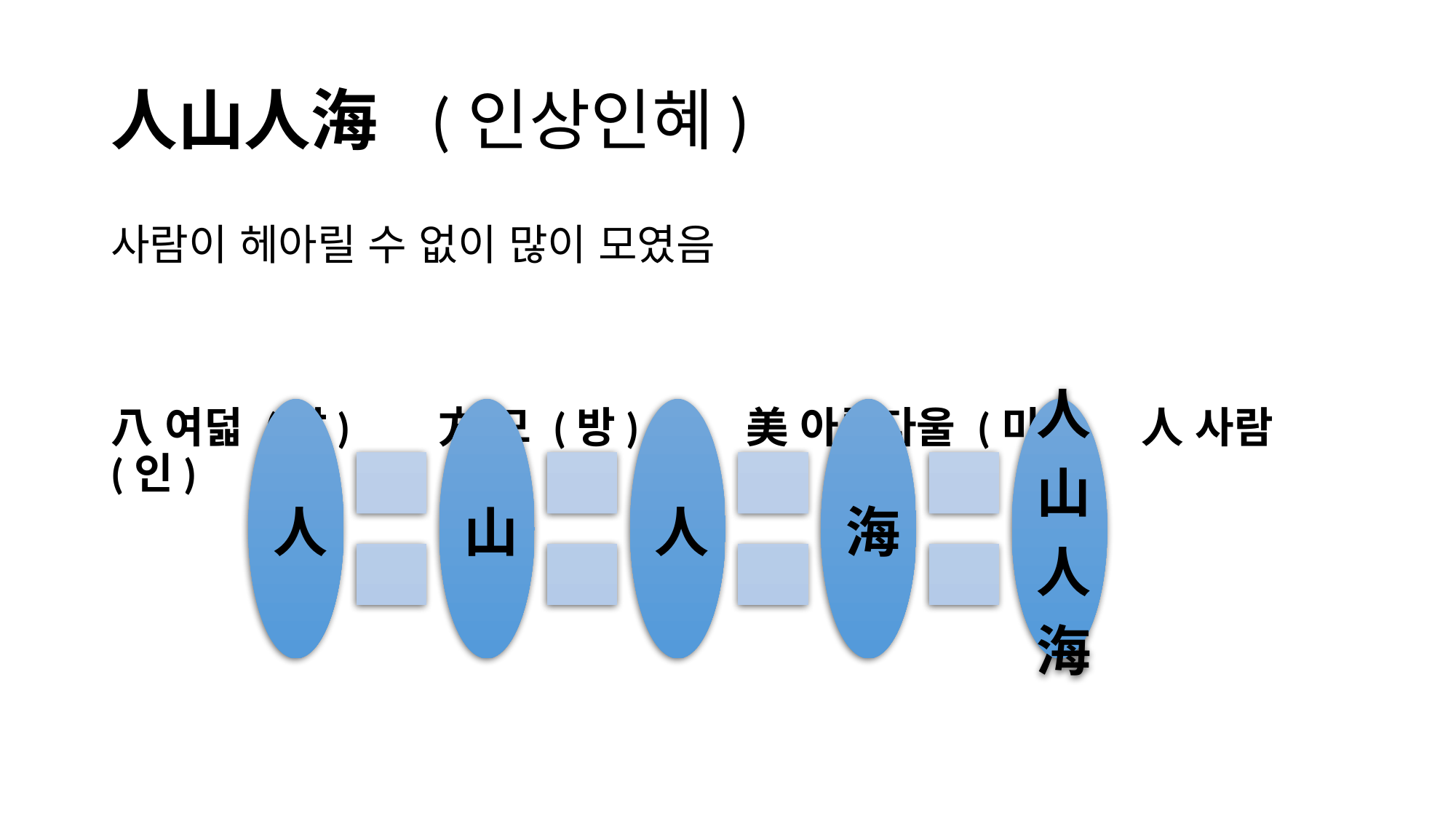

# 人山人海  (인상인혜)
사람이 헤아릴 수 없이 많이 모였음

八 여덟 (팔)        方 모 (방)          美 아름다울 (미)       人 사람 (인)

人
山
人
海
人山人海